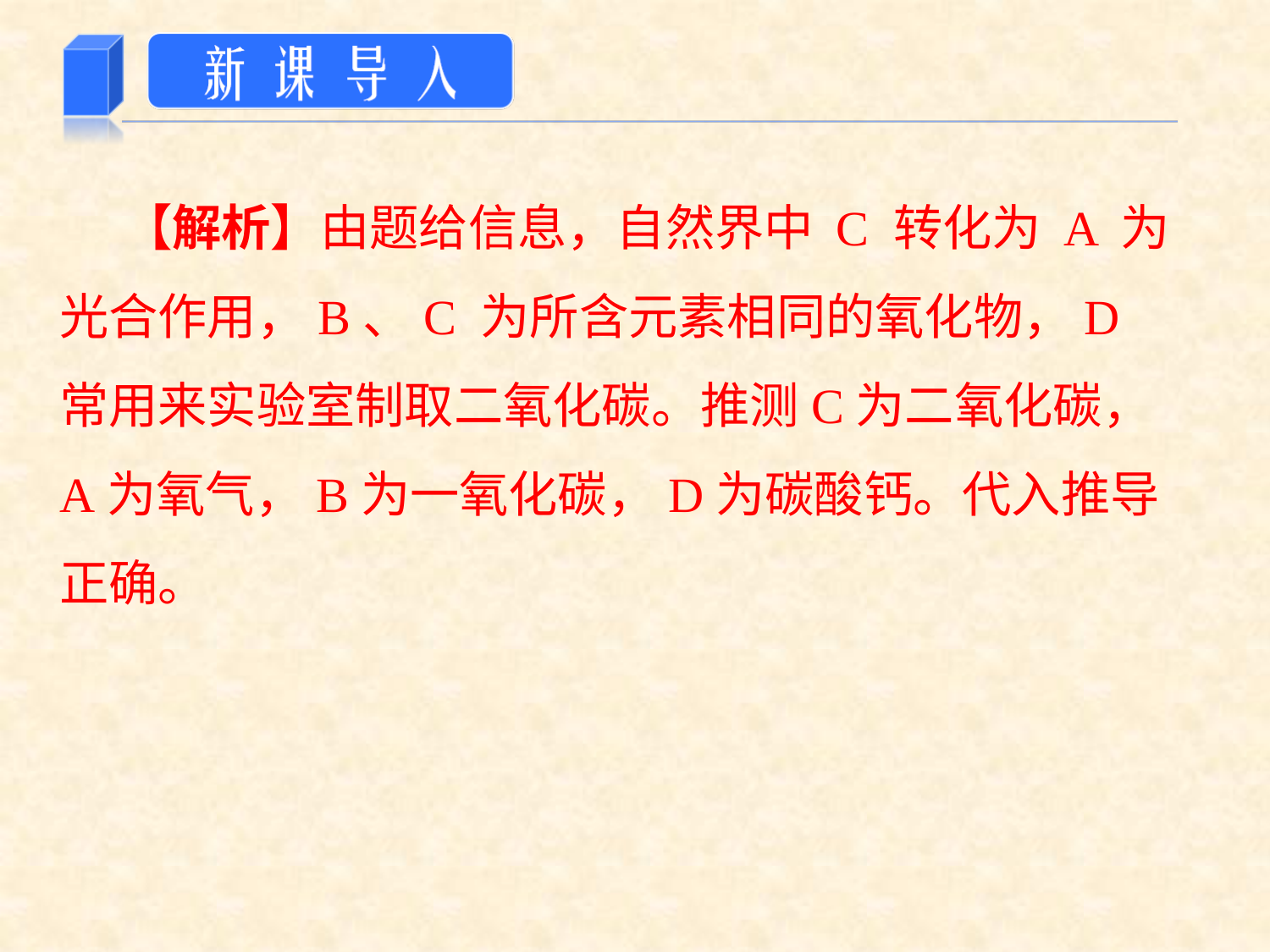

【解析】由题给信息，自然界中 C 转化为 A 为光合作用，B、C 为所含元素相同的氧化物，D 常用来实验室制取二氧化碳。推测C为二氧化碳，A为氧气，B为一氧化碳，D为碳酸钙。代入推导正确。